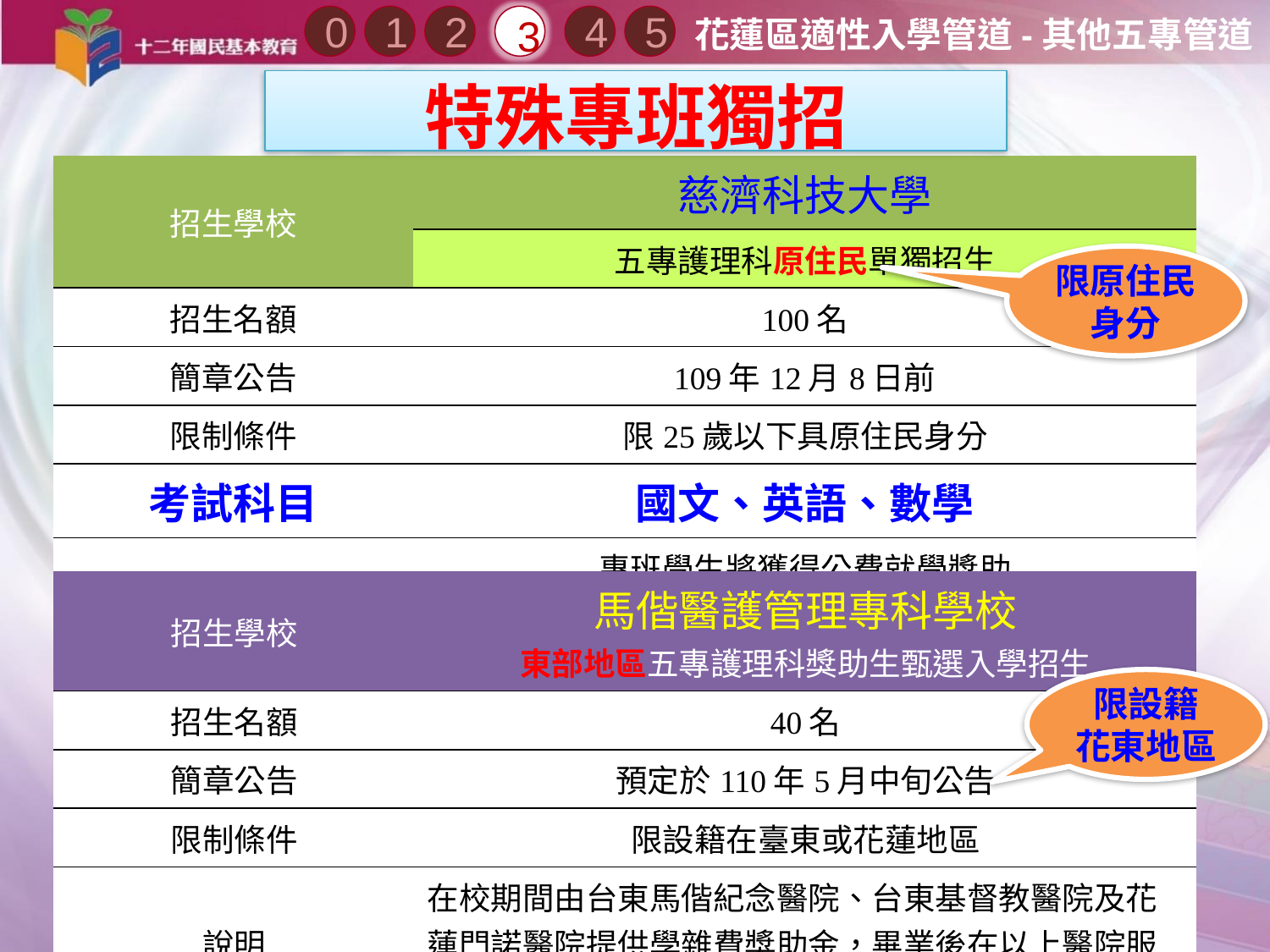

0
2
3
1
4
5
花蓮區適性入學管道-其他五專管道
特殊專班獨招
| 招生學校 | 慈濟科技大學 |
| --- | --- |
|  | 五專護理科原住民單獨招生 |
| 招生名額 | 100名 |
| 簡章公告 | 109年12月8日前 |
| 限制條件 | 限25歲以下具原住民身分 |
| 考試科目 | 國文、英語、數學 |
| 說明 | 專班學生將獲得公費就學獎助 畢業後派任至慈濟各醫療院所服務五年 |
限原住民身分
| 招生學校 | 馬偕醫護管理專科學校 東部地區五專護理科獎助生甄選入學招生 |
| --- | --- |
| 招生名額 | 40名 |
| 簡章公告 | 預定於110年5月中旬公告 |
| 限制條件 | 限設籍在臺東或花蓮地區 |
| 說明 | 在校期間由台東馬偕紀念醫院、台東基督教醫院及花蓮門諾醫院提供學雜費獎助金，畢業後在以上醫院服務，其服務年限依獎助金支領年限而定 |
限設籍
花東地區
116